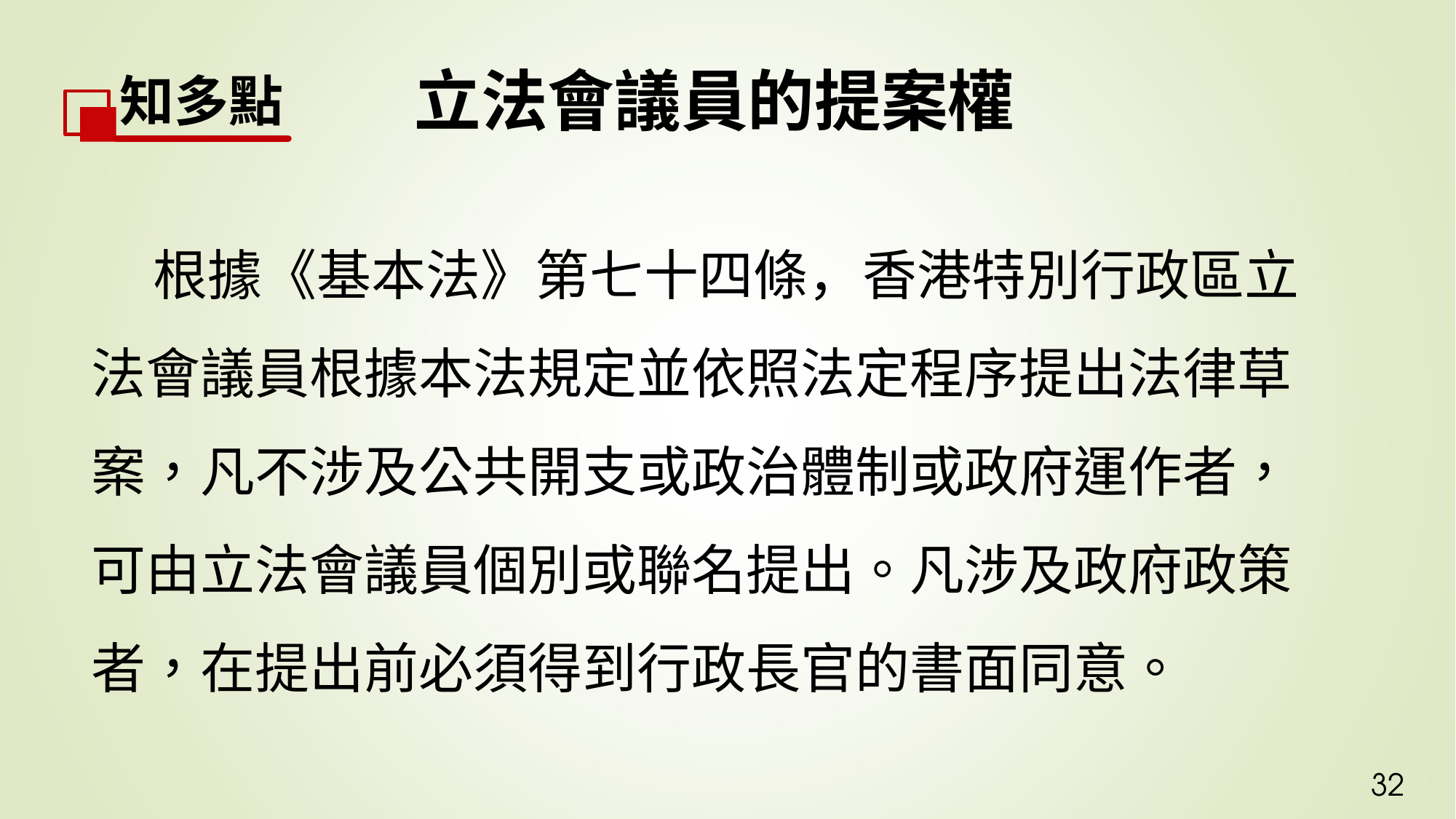

立法會議員的提案權
知多點

    根據《基本法》第七十四條，香港特別行政區立法會議員根據本法規定並依照法定程序提出法律草案，凡不涉及公共開支或政治體制或政府運作者，可由立法會議員個別或聯名提出。凡涉及政府政策者，在提出前必須得到行政長官的書面同意。
32